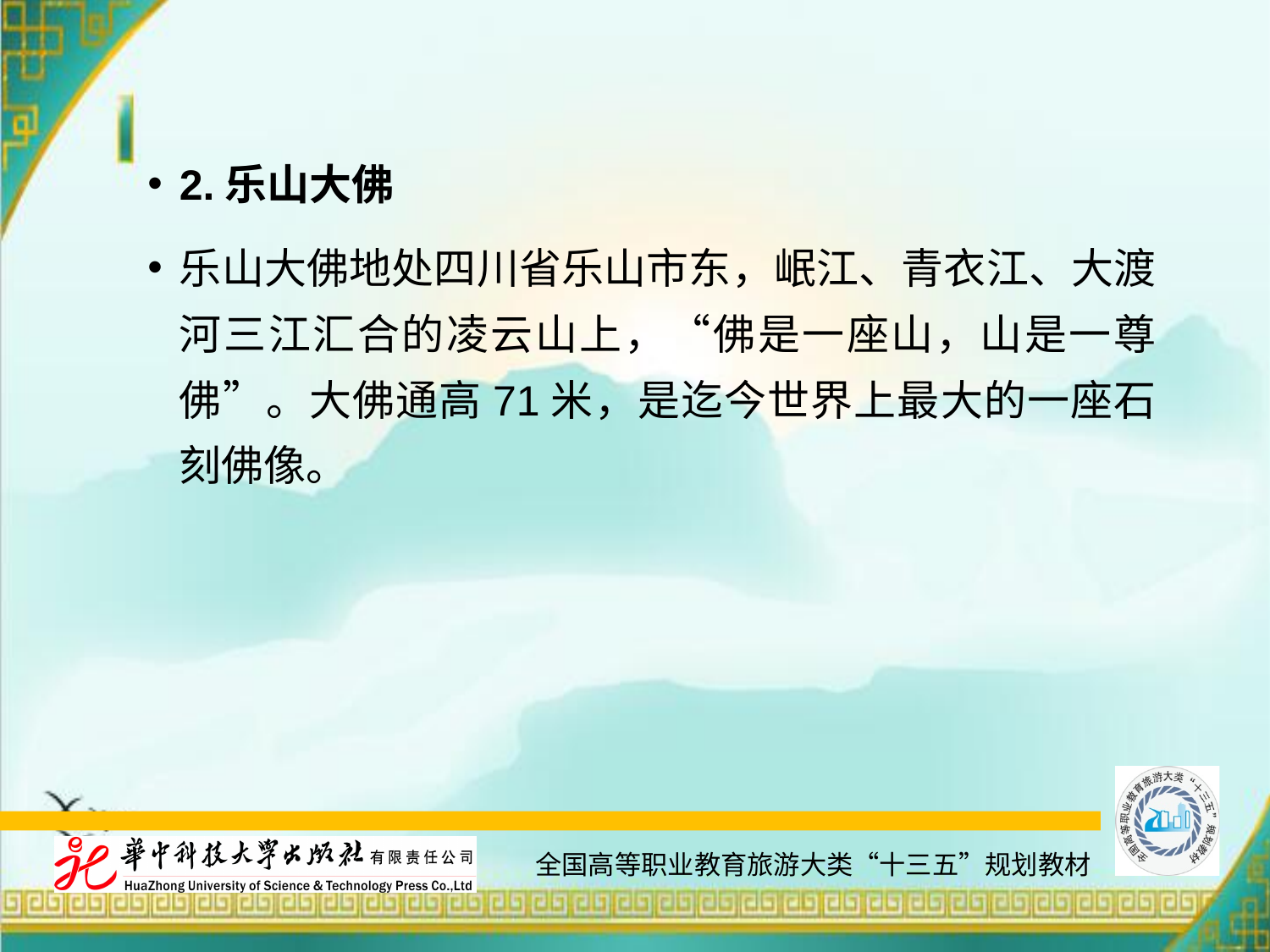

#
2.乐山大佛
乐山大佛地处四川省乐山市东，岷江、青衣江、大渡河三江汇合的凌云山上，“佛是一座山，山是一尊佛”。大佛通高71米，是迄今世界上最大的一座石刻佛像。